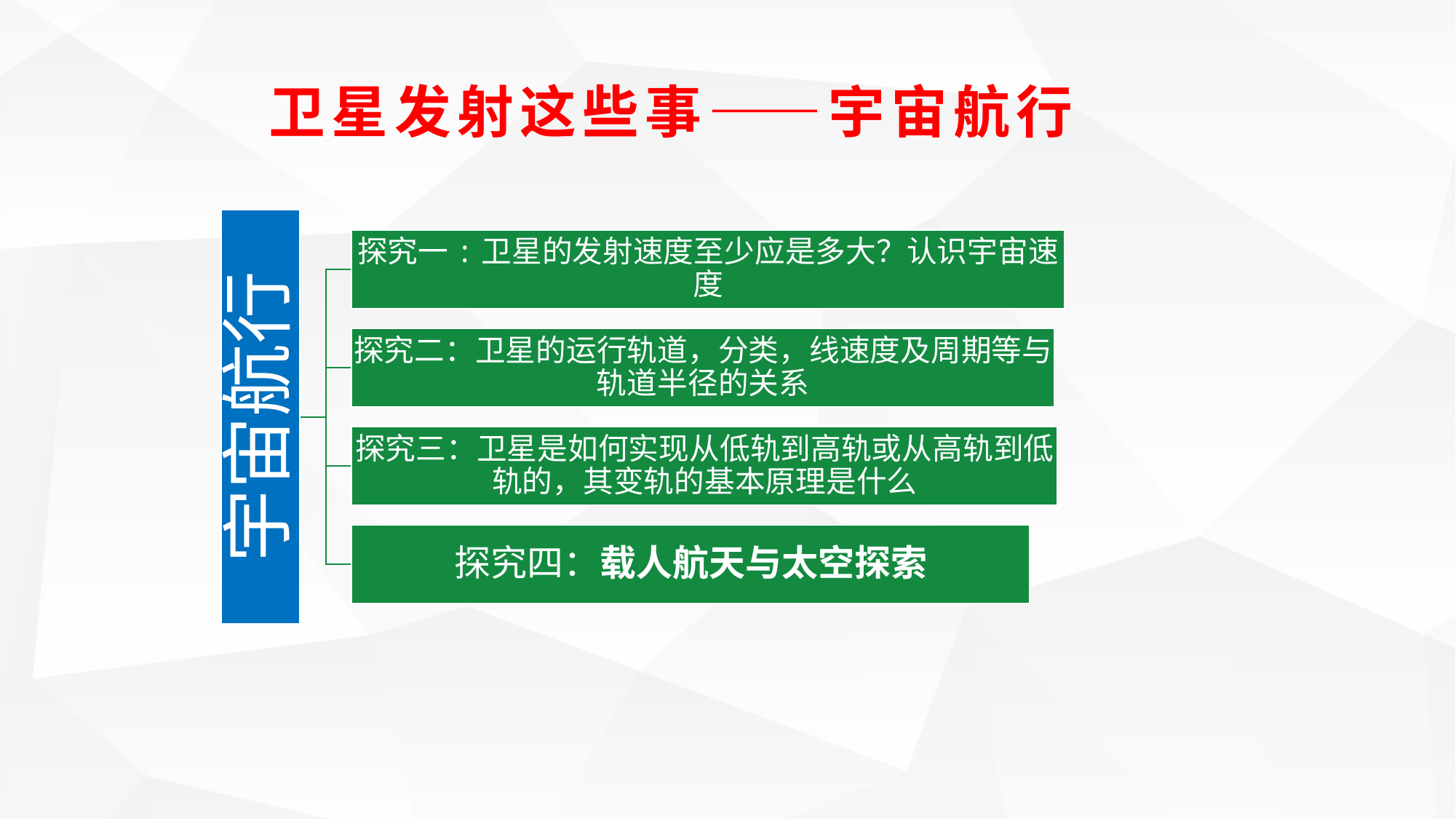

#
卫星发射这些事——宇宙航行

宇宙航行
探究一:卫星的发射速度至少应是多大？认识宇宙速度
探究二：卫星的运行轨道，分类，线速度及周期等与轨道半径的关系
探究三：卫星是如何实现从低轨到高轨或从高轨到低轨的，其变轨的基本原理是什么
探究四：载人航天与太空探索